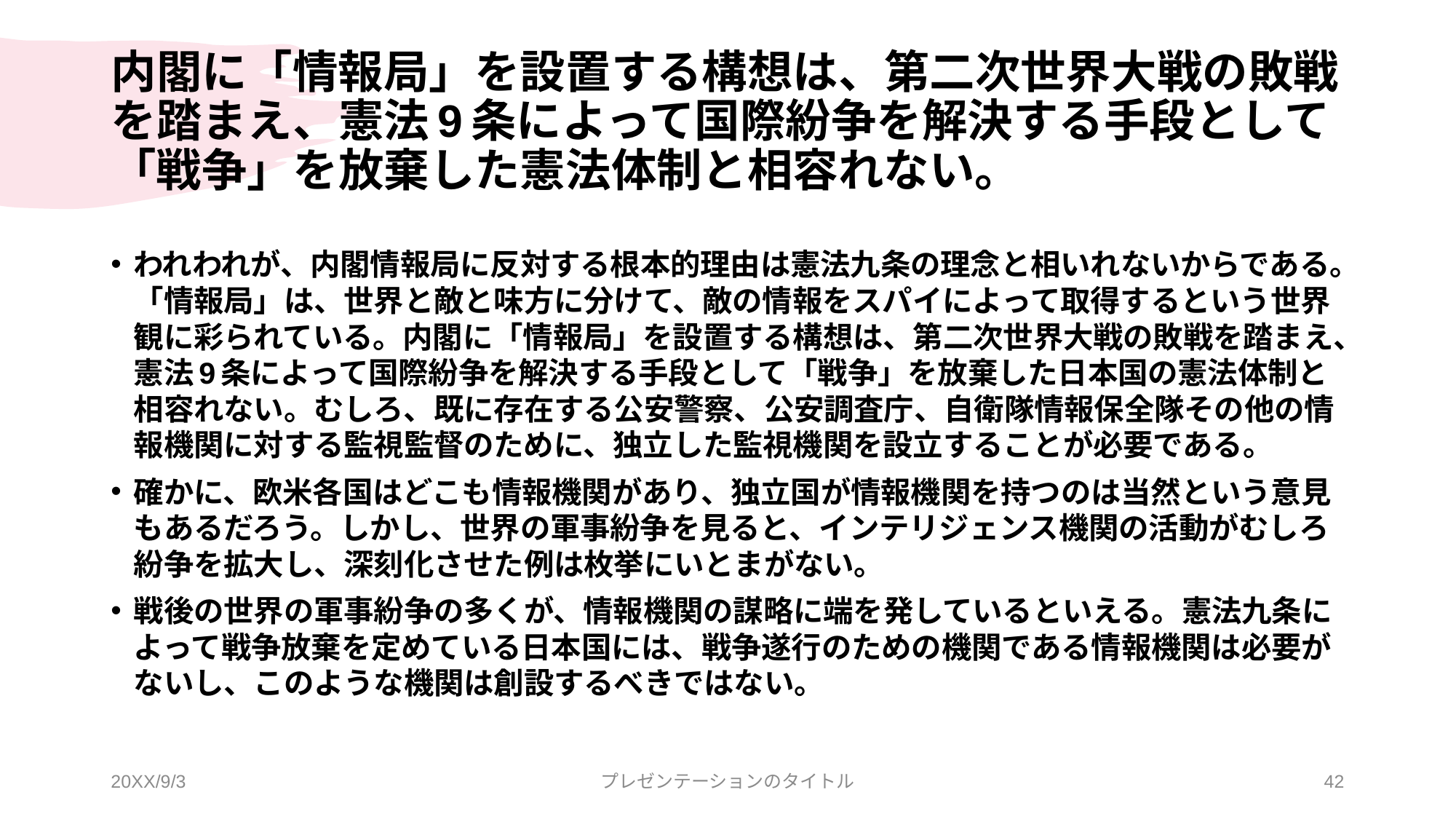

# 内閣に「情報局」を設置する構想は、第二次世界大戦の敗戦を踏まえ、憲法9条によって国際紛争を解決する手段として「戦争」を放棄した憲法体制と相容れない。
われわれが、内閣情報局に反対する根本的理由は憲法九条の理念と相いれないからである。「情報局」は、世界と敵と味方に分けて、敵の情報をスパイによって取得するという世界観に彩られている。内閣に「情報局」を設置する構想は、第二次世界大戦の敗戦を踏まえ、憲法9条によって国際紛争を解決する手段として「戦争」を放棄した日本国の憲法体制と相容れない。むしろ、既に存在する公安警察、公安調査庁、自衛隊情報保全隊その他の情報機関に対する監視監督のために、独立した監視機関を設立することが必要である。
確かに、欧米各国はどこも情報機関があり、独立国が情報機関を持つのは当然という意見もあるだろう。しかし、世界の軍事紛争を見ると、インテリジェンス機関の活動がむしろ紛争を拡大し、深刻化させた例は枚挙にいとまがない。
戦後の世界の軍事紛争の多くが、情報機関の謀略に端を発しているといえる。憲法九条によって戦争放棄を定めている日本国には、戦争遂行のための機関である情報機関は必要がないし、このような機関は創設するべきではない。

20XX/9/3
プレゼンテーションのタイトル
42